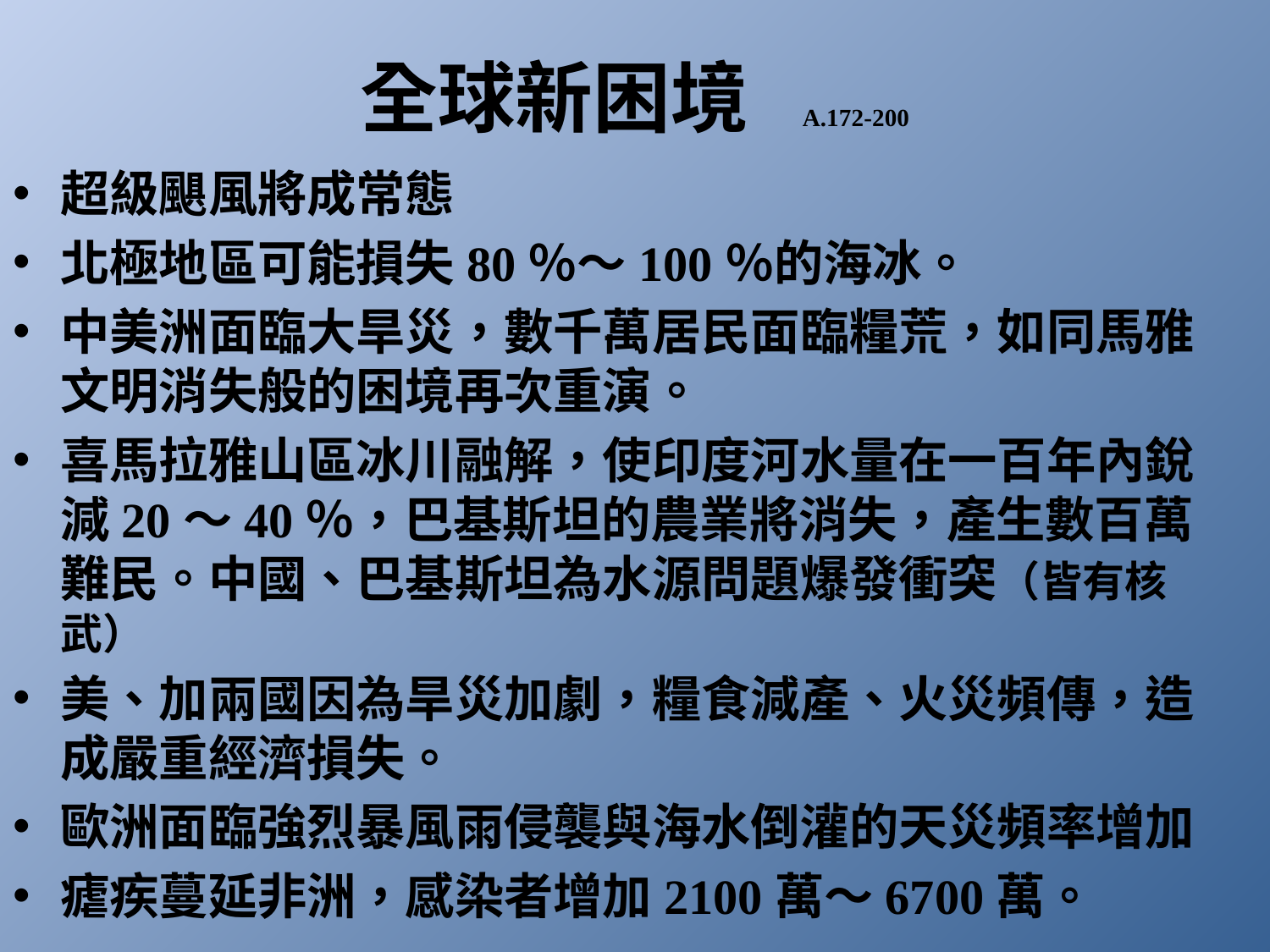

# 全球新困境  A.172-200
超級颶風將成常態
北極地區可能損失80％～100％的海冰。
中美洲面臨大旱災，數千萬居民面臨糧荒，如同馬雅文明消失般的困境再次重演。
喜馬拉雅山區冰川融解，使印度河水量在一百年內銳減20～40％，巴基斯坦的農業將消失，產生數百萬難民。中國、巴基斯坦為水源問題爆發衝突（皆有核武）
美、加兩國因為旱災加劇，糧食減產、火災頻傳，造成嚴重經濟損失。
歐洲面臨強烈暴風雨侵襲與海水倒灌的天災頻率增加
瘧疾蔓延非洲，感染者增加2100萬～6700萬。